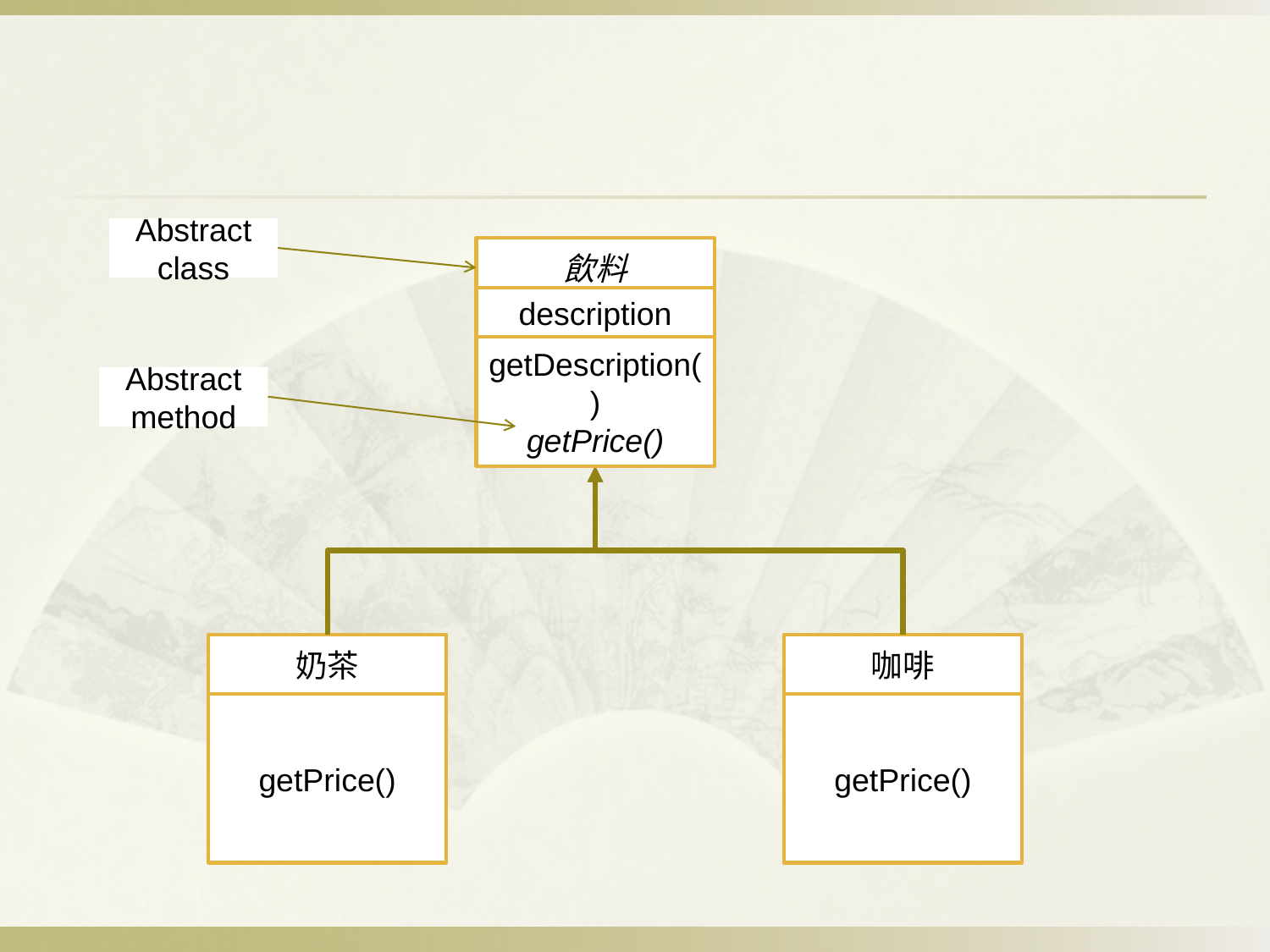

#
Abstract class
飲料
getDescription()
getPrice()
description
Abstract method
奶茶
getPrice()
咖啡
getPrice()